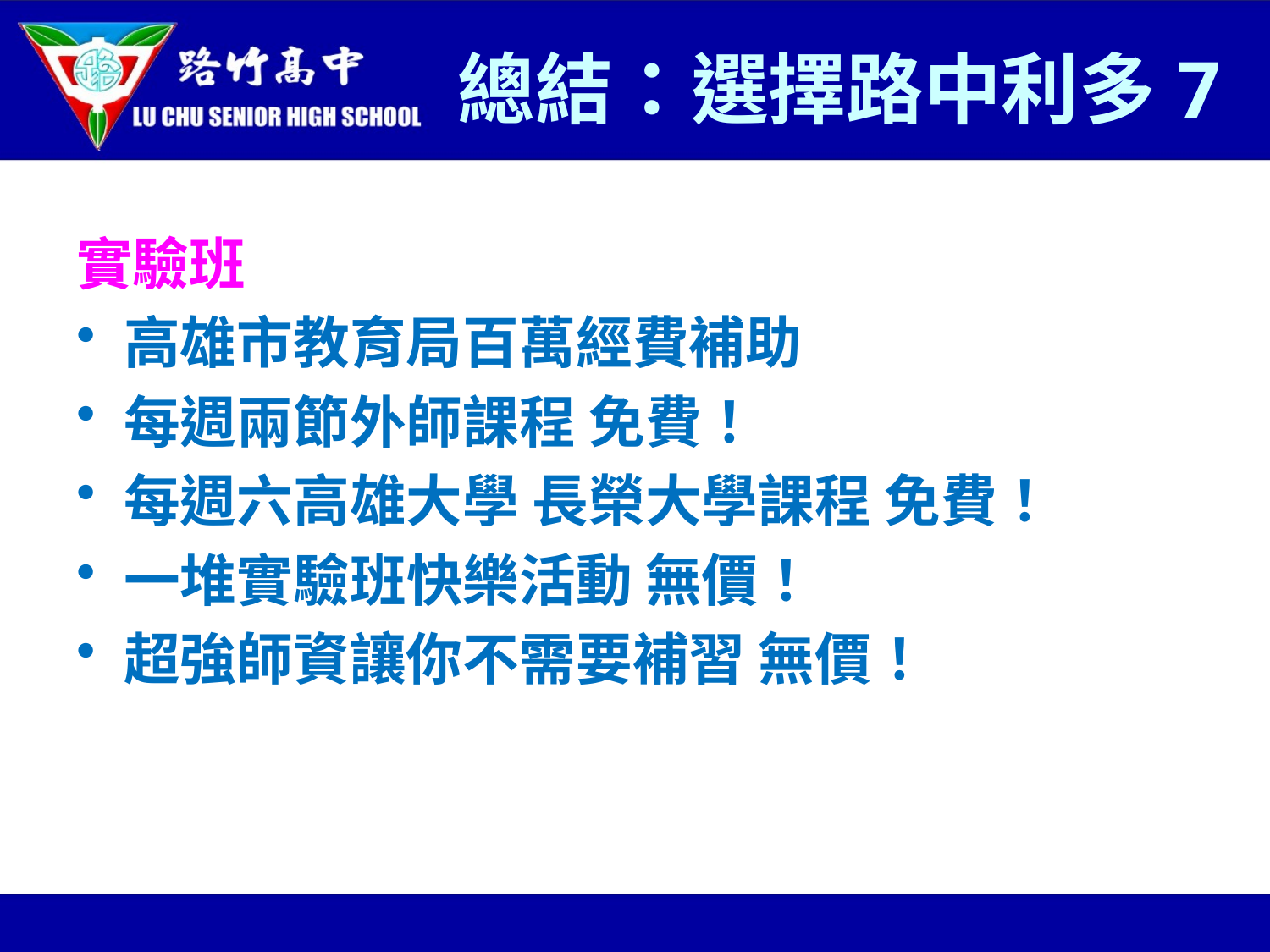

# 總結：選擇路中利多7
實驗班
高雄市教育局百萬經費補助
每週兩節外師課程 免費！
每週六高雄大學 長榮大學課程 免費！
一堆實驗班快樂活動 無價！
超強師資讓你不需要補習 無價！